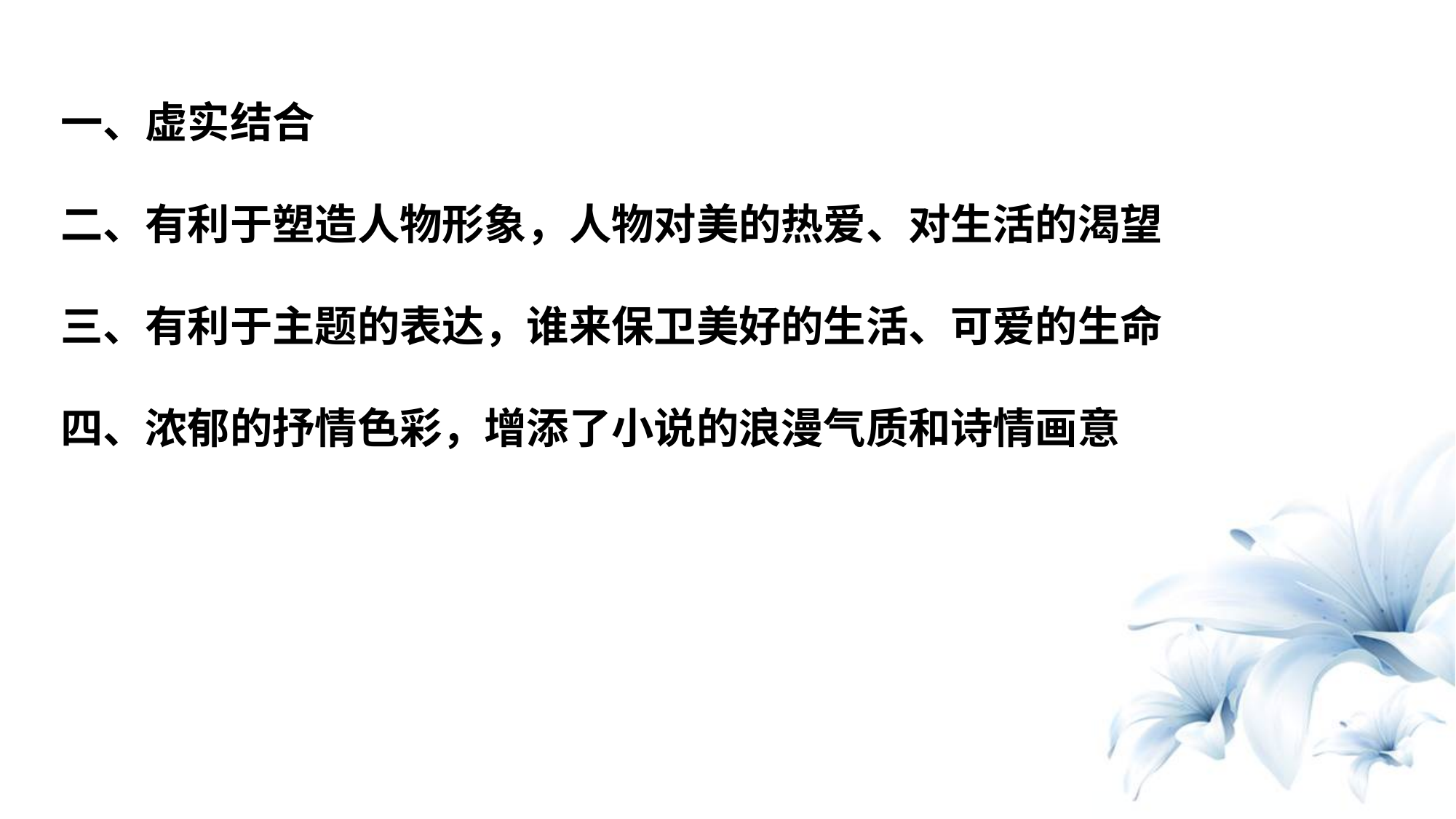

一、虚实结合

二、有利于塑造人物形象，人物对美的热爱、对生活的渴望

三、有利于主题的表达，谁来保卫美好的生活、可爱的生命

四、浓郁的抒情色彩，增添了小说的浪漫气质和诗情画意